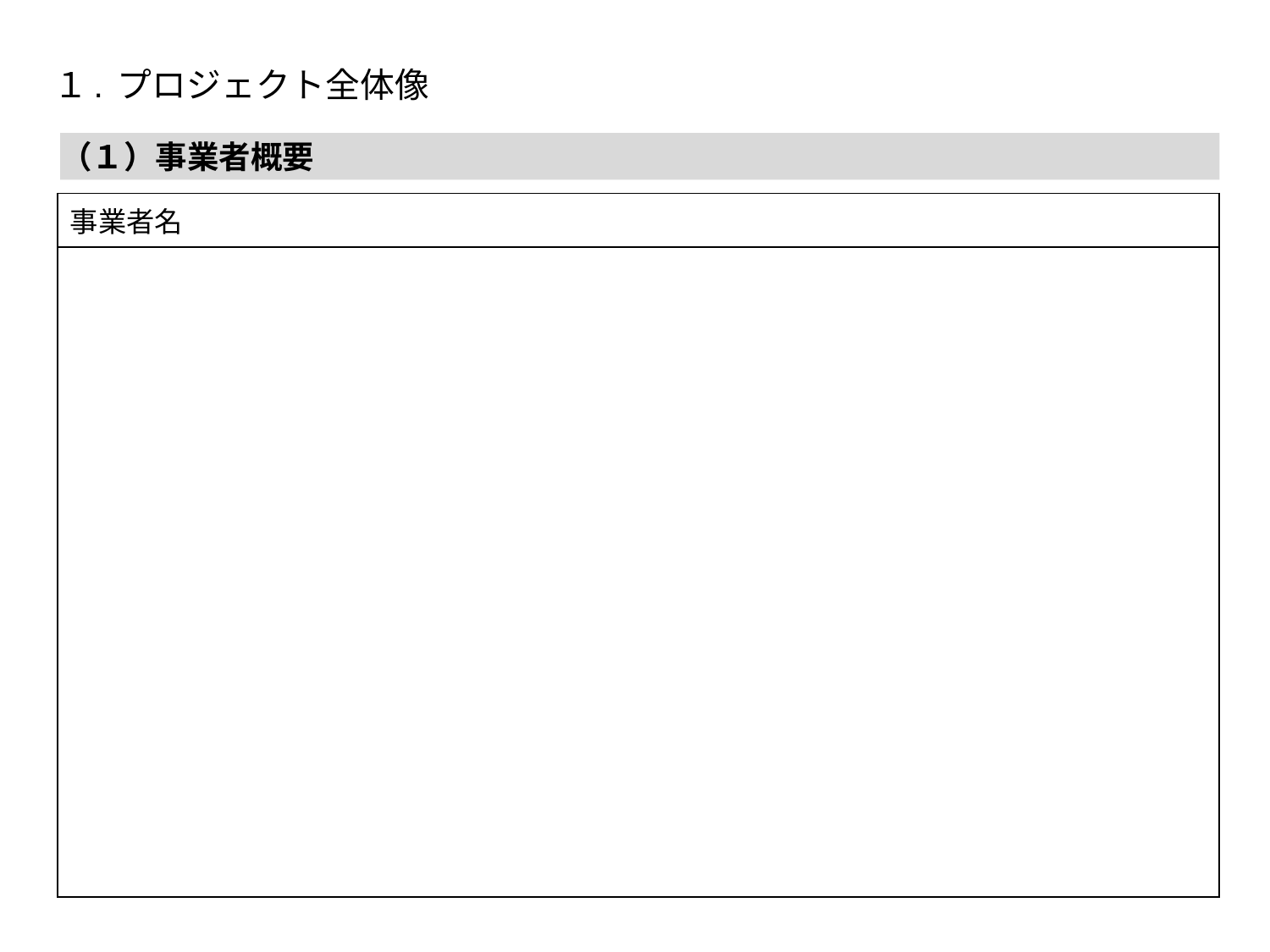

１. プロジェクト全体像
（１）事業者概要
| 事業者名 |
| --- |
|  |